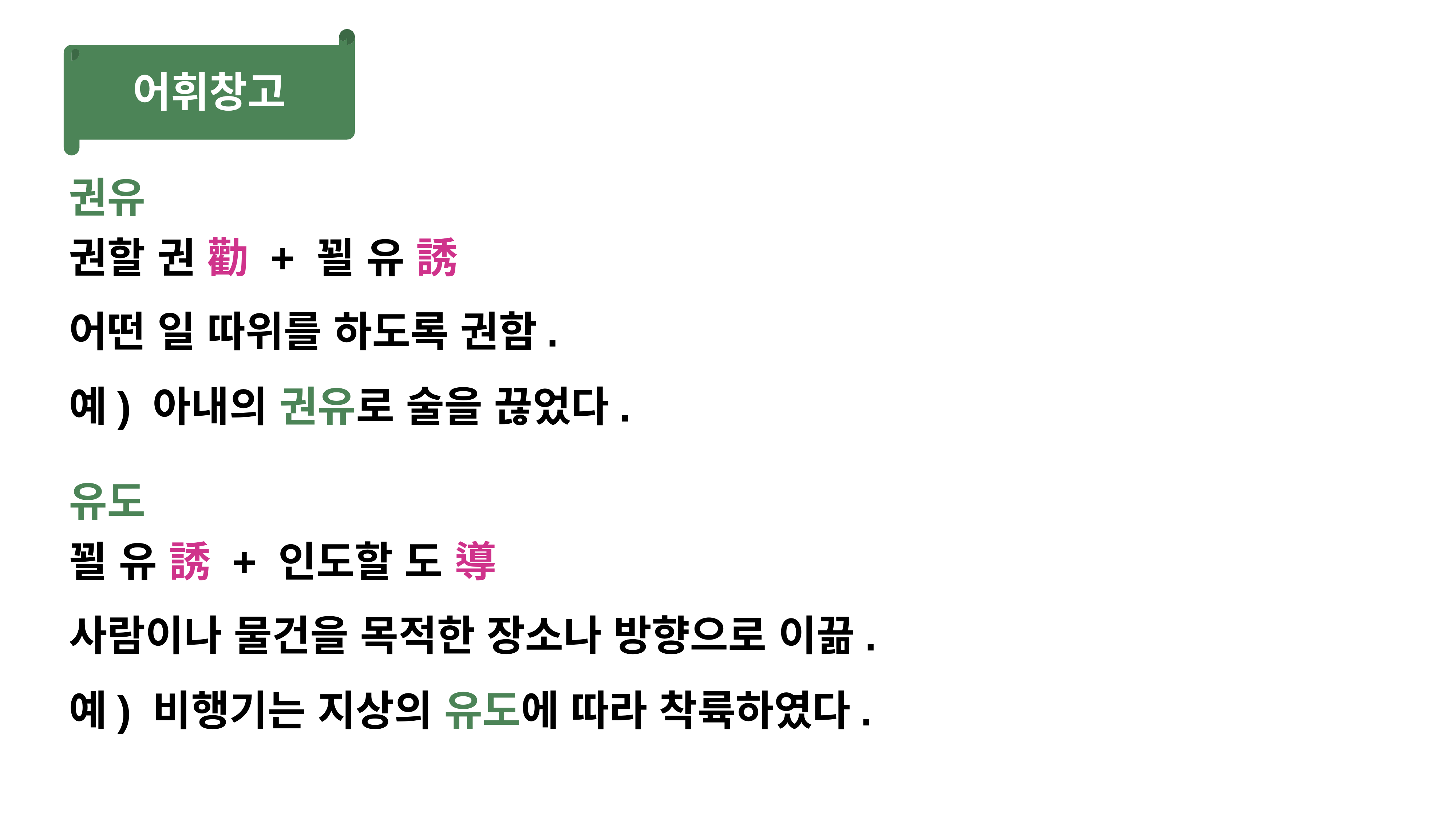

어휘창고
권유
권할 권 勸 + 꾈 유 誘
어떤 일 따위를 하도록 권함.
예) 아내의 권유로 술을 끊었다.
유도
꾈 유 誘 + 인도할 도 導
사람이나 물건을 목적한 장소나 방향으로 이끎.
예) 비행기는 지상의 유도에 따라 착륙하였다.